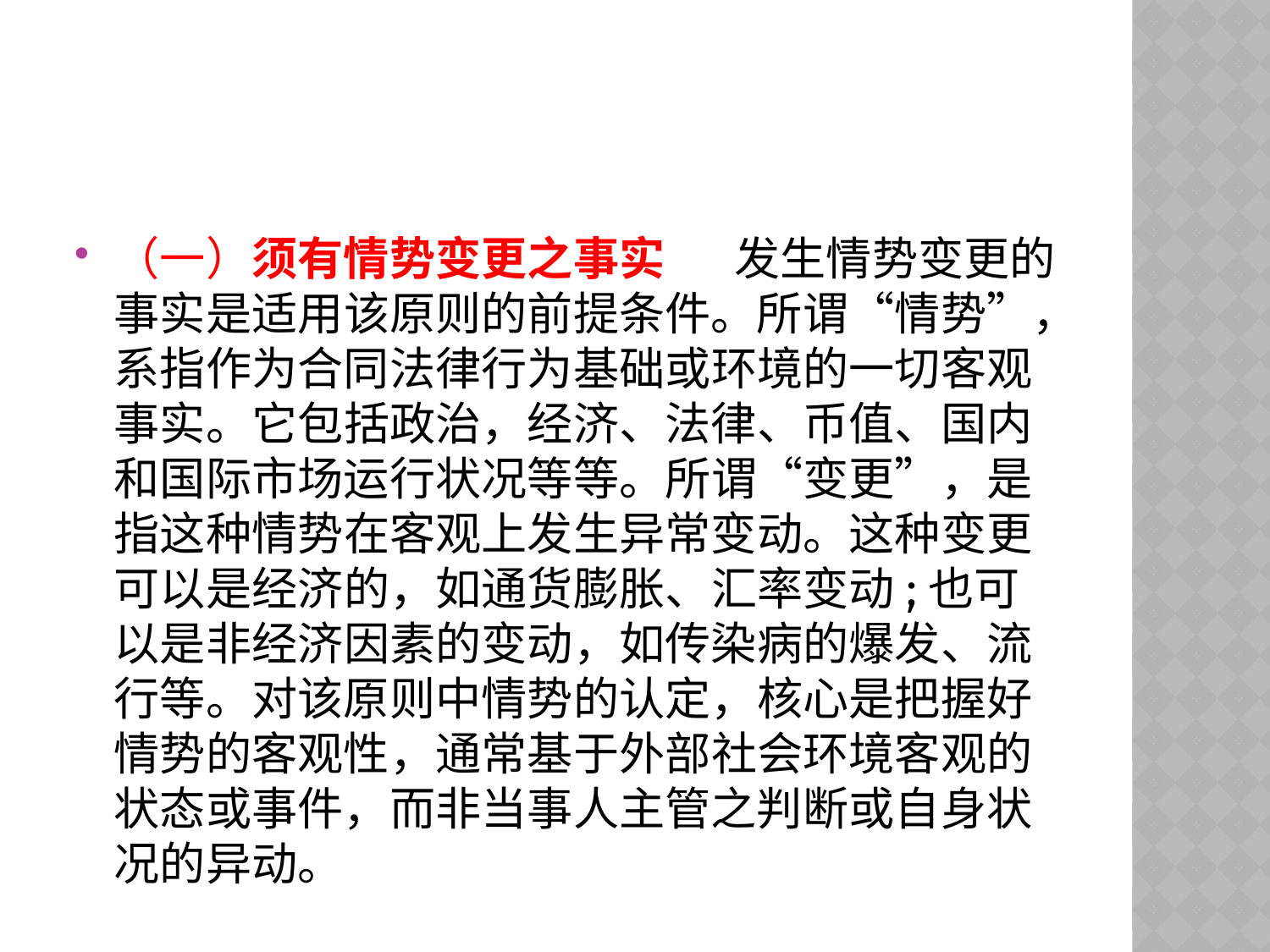

#
（一）须有情势变更之事实   发生情势变更的事实是适用该原则的前提条件。所谓“情势”，系指作为合同法律行为基础或环境的一切客观事实。它包括政治，经济、法律、币值、国内和国际市场运行状况等等。所谓“变更”，是指这种情势在客观上发生异常变动。这种变更可以是经济的，如通货膨胀、汇率变动;也可以是非经济因素的变动，如传染病的爆发、流行等。对该原则中情势的认定，核心是把握好情势的客观性，通常基于外部社会环境客观的状态或事件，而非当事人主管之判断或自身状况的异动。